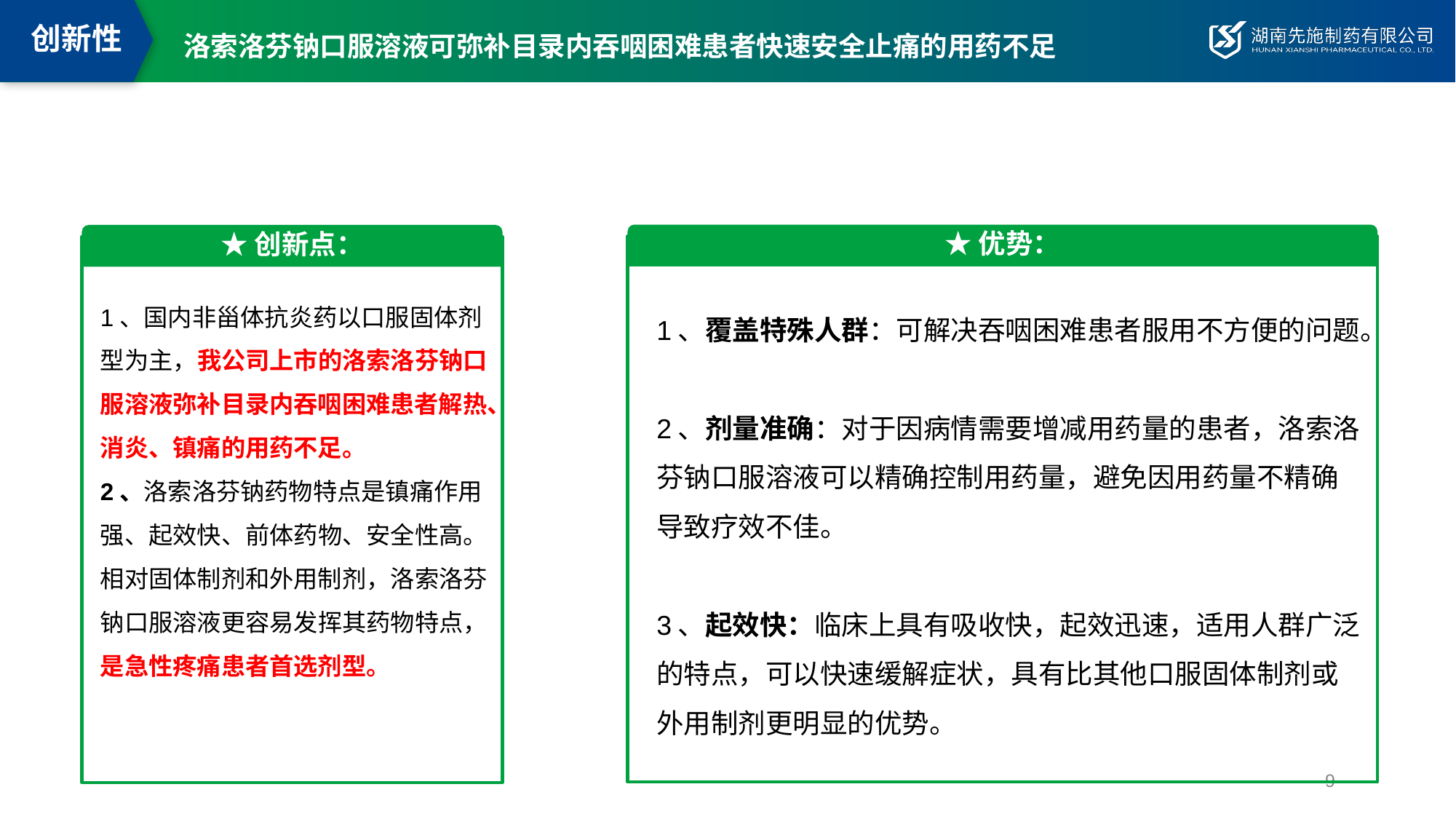

创新性
# 洛索洛芬钠口服溶液可弥补目录内吞咽困难患者快速安全止痛的用药不足
符合“保基本”原则
★优势：
★创新点：

1、国内非甾体抗炎药以口服固体剂型为主，我公司上市的洛索洛芬钠口服溶液弥补目录内吞咽困难患者解热、消炎、镇痛的用药不足。
2、洛索洛芬钠药物特点是镇痛作用强、起效快、前体药物、安全性高。
相对固体制剂和外用制剂，洛索洛芬钠口服溶液更容易发挥其药物特点，是急性疼痛患者首选剂型。

1、覆盖特殊人群：可解决吞咽困难患者服用不方便的问题。

2、剂量准确：对于因病情需要增减用药量的患者，洛索洛芬钠口服溶液可以精确控制用药量，避免因用药量不精确导致疗效不佳。

3、起效快：临床上具有吸收快，起效迅速，适用人群广泛的特点，可以快速缓解症状，具有比其他口服固体制剂或外用制剂更明显的优势。
9